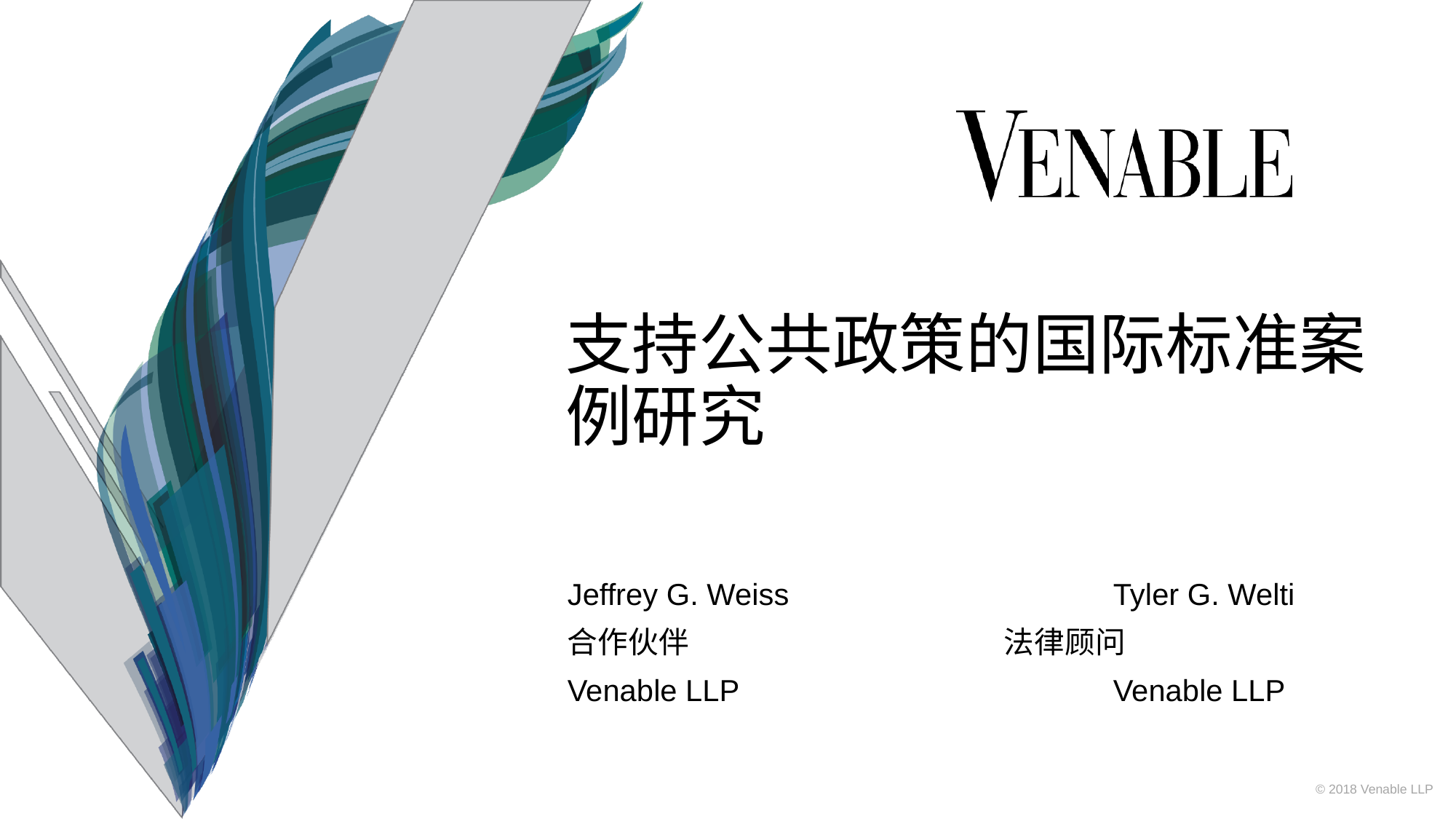

支持公共政策的国际标准案例研究
Jeffrey G. Weiss	       		Tyler G. Welti
合作伙伴        		 	法律顾问
Venable LLP		    		Venable LLP